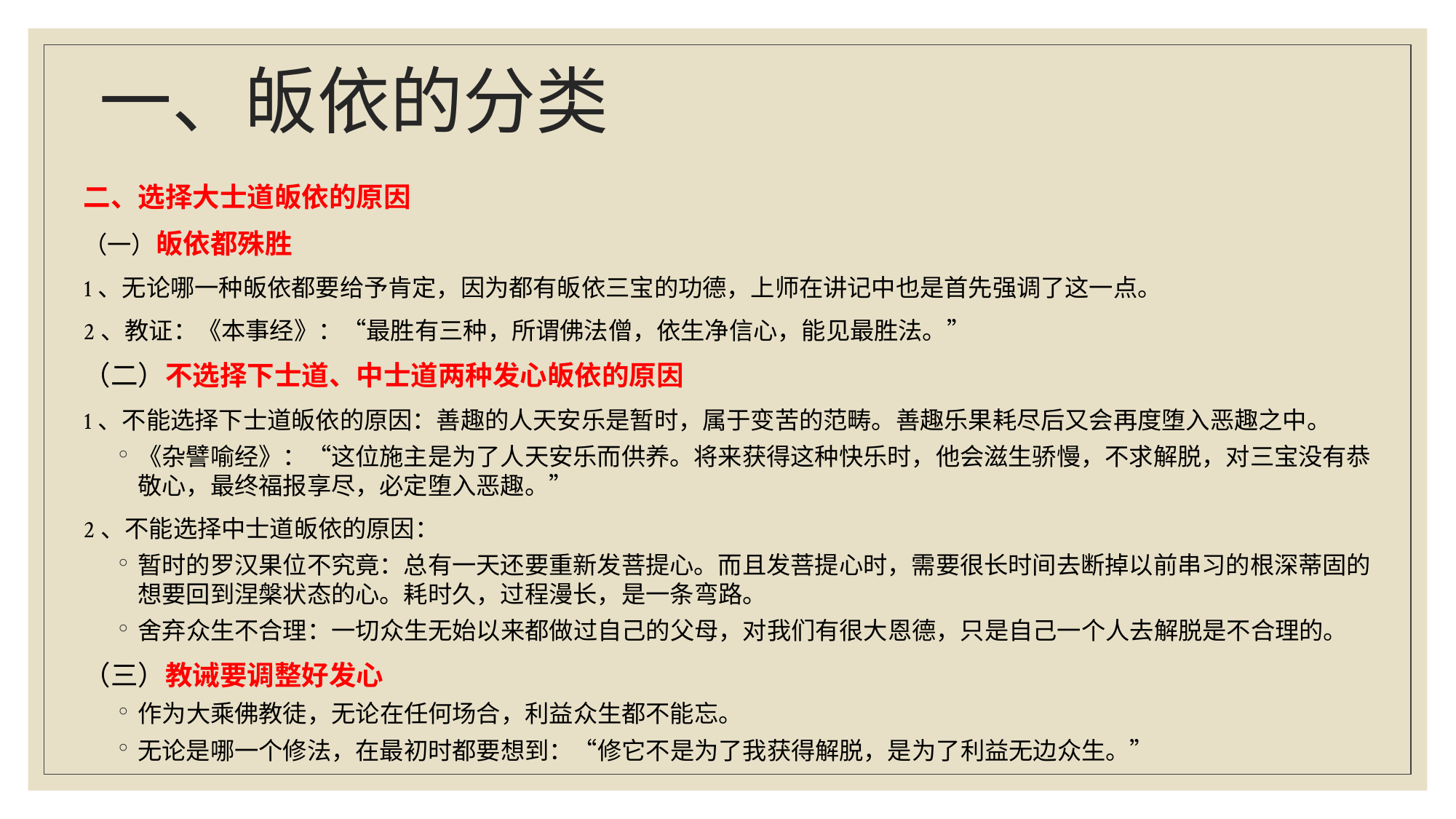

# 一、皈依的分类
二、选择大士道皈依的原因
（一）皈依都殊胜
1、无论哪一种皈依都要给予肯定，因为都有皈依三宝的功德，上师在讲记中也是首先强调了这一点。
2、教证：《本事经》：“最胜有三种，所谓佛法僧，依生净信心，能见最胜法。”
（二）不选择下士道、中士道两种发心皈依的原因
1、不能选择下士道皈依的原因：善趣的人天安乐是暂时，属于变苦的范畴。善趣乐果耗尽后又会再度堕入恶趣之中。
《杂譬喻经》：“这位施主是为了人天安乐而供养。将来获得这种快乐时，他会滋生骄慢，不求解脱，对三宝没有恭敬心，最终福报享尽，必定堕入恶趣。”
2、不能选择中士道皈依的原因：
暂时的罗汉果位不究竟：总有一天还要重新发菩提心。而且发菩提心时，需要很长时间去断掉以前串习的根深蒂固的想要回到涅槃状态的心。耗时久，过程漫长，是一条弯路。
舍弃众生不合理：一切众生无始以来都做过自己的父母，对我们有很大恩德，只是自己一个人去解脱是不合理的。
（三）教诫要调整好发心
作为大乘佛教徒，无论在任何场合，利益众生都不能忘。
无论是哪一个修法，在最初时都要想到：“修它不是为了我获得解脱，是为了利益无边众生。”